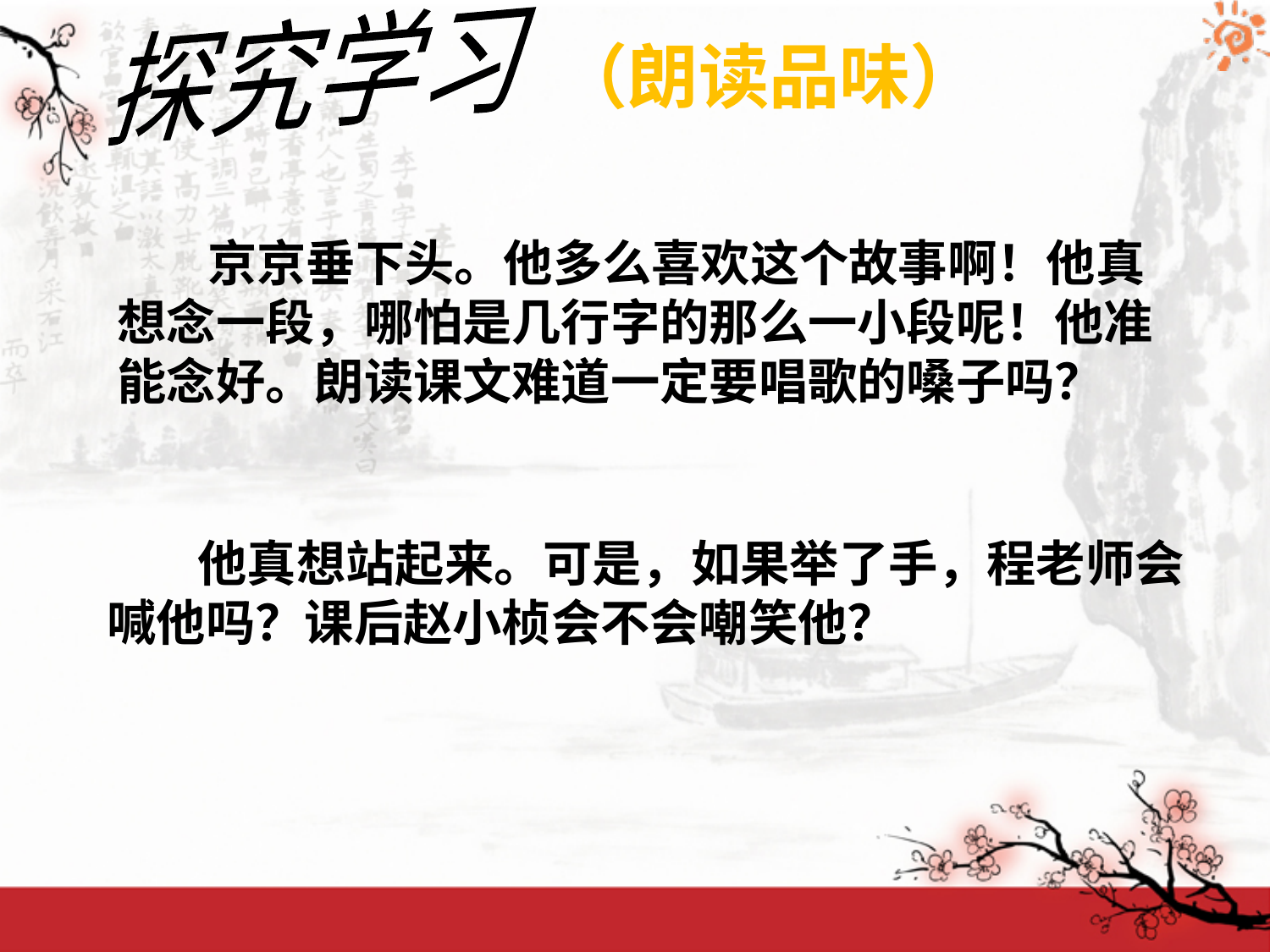

探究学习
（朗读品味）
       京京垂下头。他多么喜欢这个故事啊！他真想念一段，哪怕是几行字的那么一小段呢！他准能念好。朗读课文难道一定要唱歌的嗓子吗？
       他真想站起来。可是，如果举了手，程老师会喊他吗？课后赵小桢会不会嘲笑他？